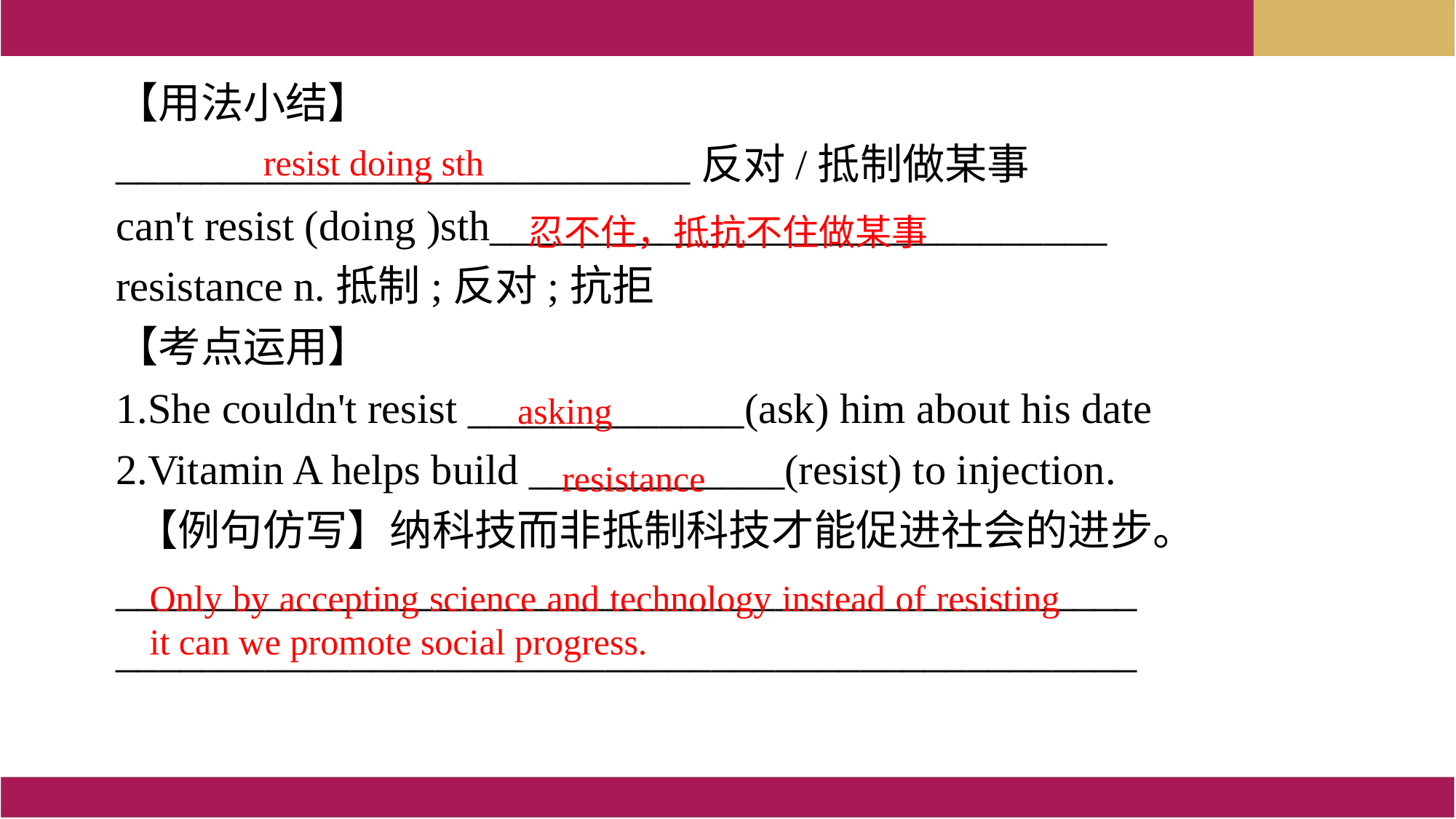

【用法小结】
___________________________反对/抵制做某事
can't resist (doing )sth_____________________________
resistance n.抵制;反对;抗拒
【考点运用】
1.She couldn't resist _____________(ask) him about his date
2.Vitamin A helps build ____________(resist) to injection.
 【例句仿写】纳科技而非抵制科技才能促进社会的进步。
________________________________________________
________________________________________________
 resist doing sth
忍不住，抵抗不住做某事
asking
resistance
Only by accepting science and technology instead of resisting it can we promote social progress.